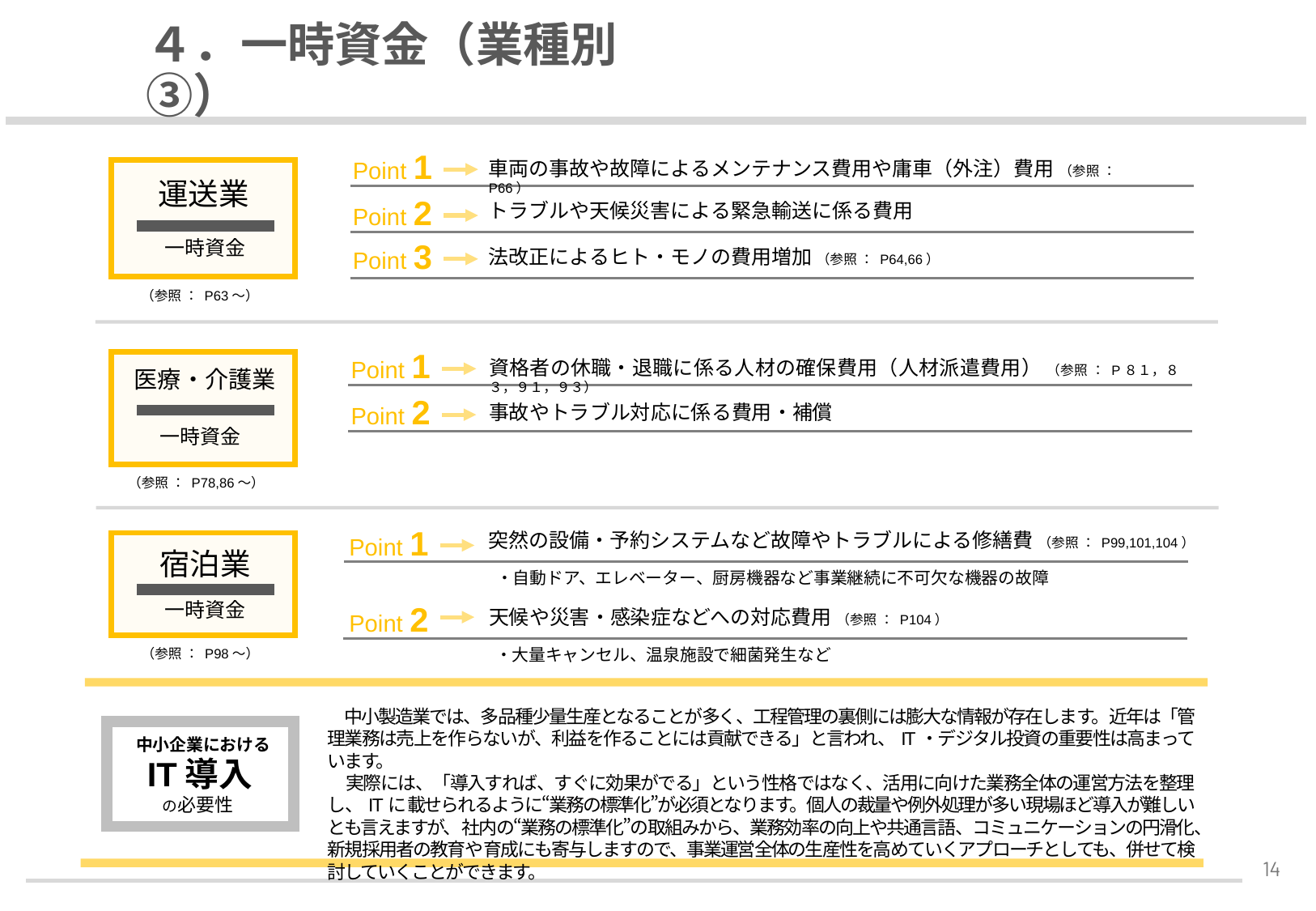

# ４．一時資金（業種別③）
Point 1
車両の事故や故障によるメンテナンス費用や庸車（外注）費用 （参照 ： P66）
Point 2
トラブルや天候災害による緊急輸送に係る費用
Point 3
法改正によるヒト・モノの費用増加 （参照 ： P64,66）

一時資金
運送業
（参照 ： P63～）
Point 1
資格者の休職・退職に係る人材の確保費用（人材派遣費用） （参照 ： P８１，８３，９１，９３）
Point 2
事故やトラブル対応に係る費用・補償

一時資金
医療・介護業
（参照 ： P78,86～）
Point 1
突然の設備・予約システムなど故障やトラブルによる修繕費 （参照 ： P99,101,104）
・自動ドア、エレベーター、厨房機器など事業継続に不可欠な機器の故障
Point 2
天候や災害・感染症などへの対応費用 （参照 ： P104）
・大量キャンセル、温泉施設で細菌発生など

一時資金
宿泊業
（参照 ： P98～）
　中小製造業では、多品種少量生産となることが多く、工程管理の裏側には膨大な情報が存在します。近年は「管理業務は売上を作らないが、利益を作ることには貢献できる」と言われ、IT・デジタル投資の重要性は高まっています。
　実際には、「導入すれば、すぐに効果がでる」という性格ではなく、活用に向けた業務全体の運営方法を整理し、ITに載せられるように“業務の標準化”が必須となります。個人の裁量や例外処理が多い現場ほど導入が難しいとも言えますが、社内の“業務の標準化”の取組みから、業務効率の向上や共通言語、コミュニケーションの円滑化、新規採用者の教育や育成にも寄与しますので、事業運営全体の生産性を高めていくアプローチとしても、併せて検討していくことができます。

中小企業における
IT導入
の必要性
14